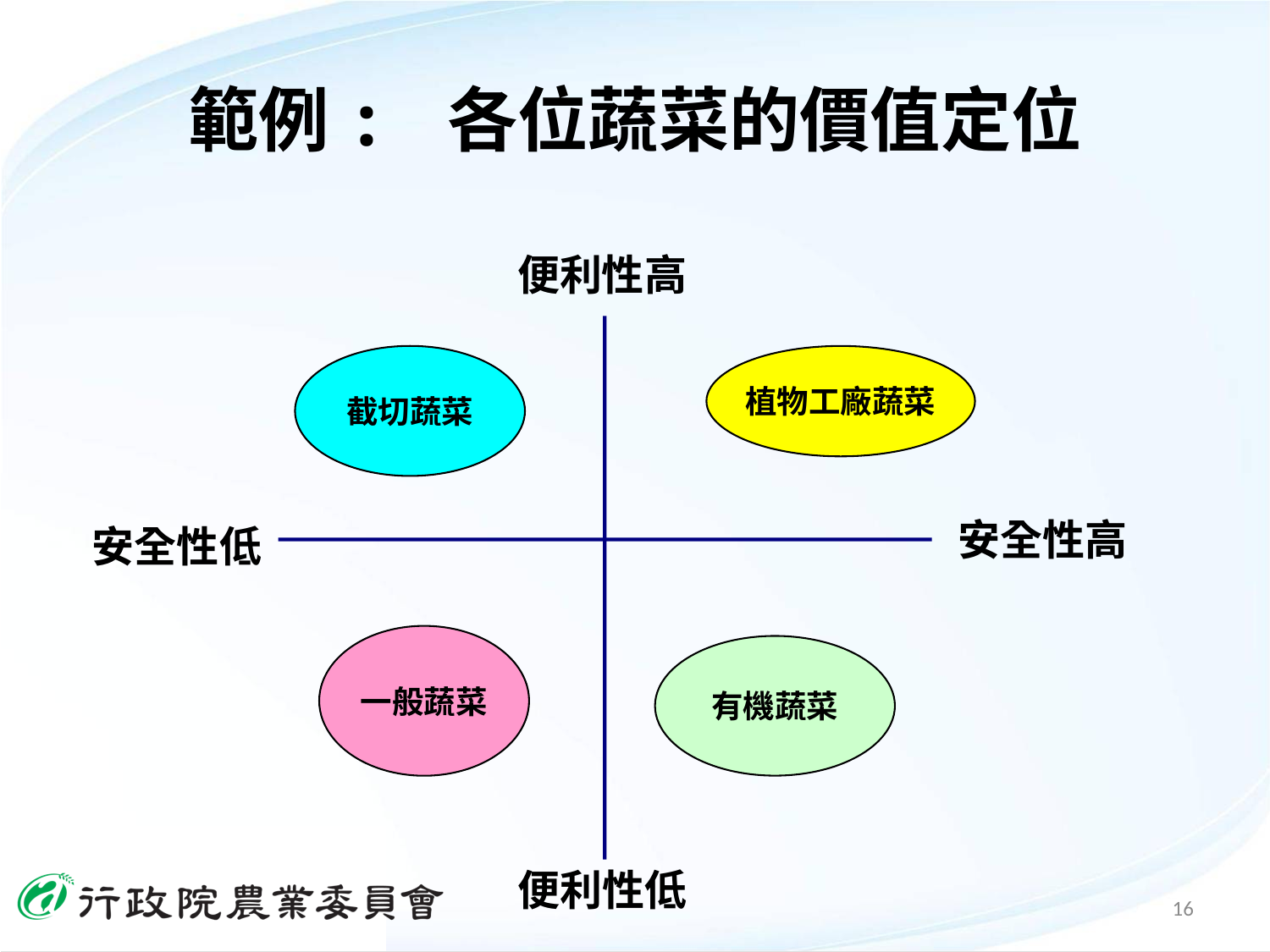

# 範例: 各位蔬菜的價值定位
便利性高
截切蔬菜
植物工廠蔬菜
安全性高
安全性低

一般蔬菜
有機蔬菜
便利性低
16